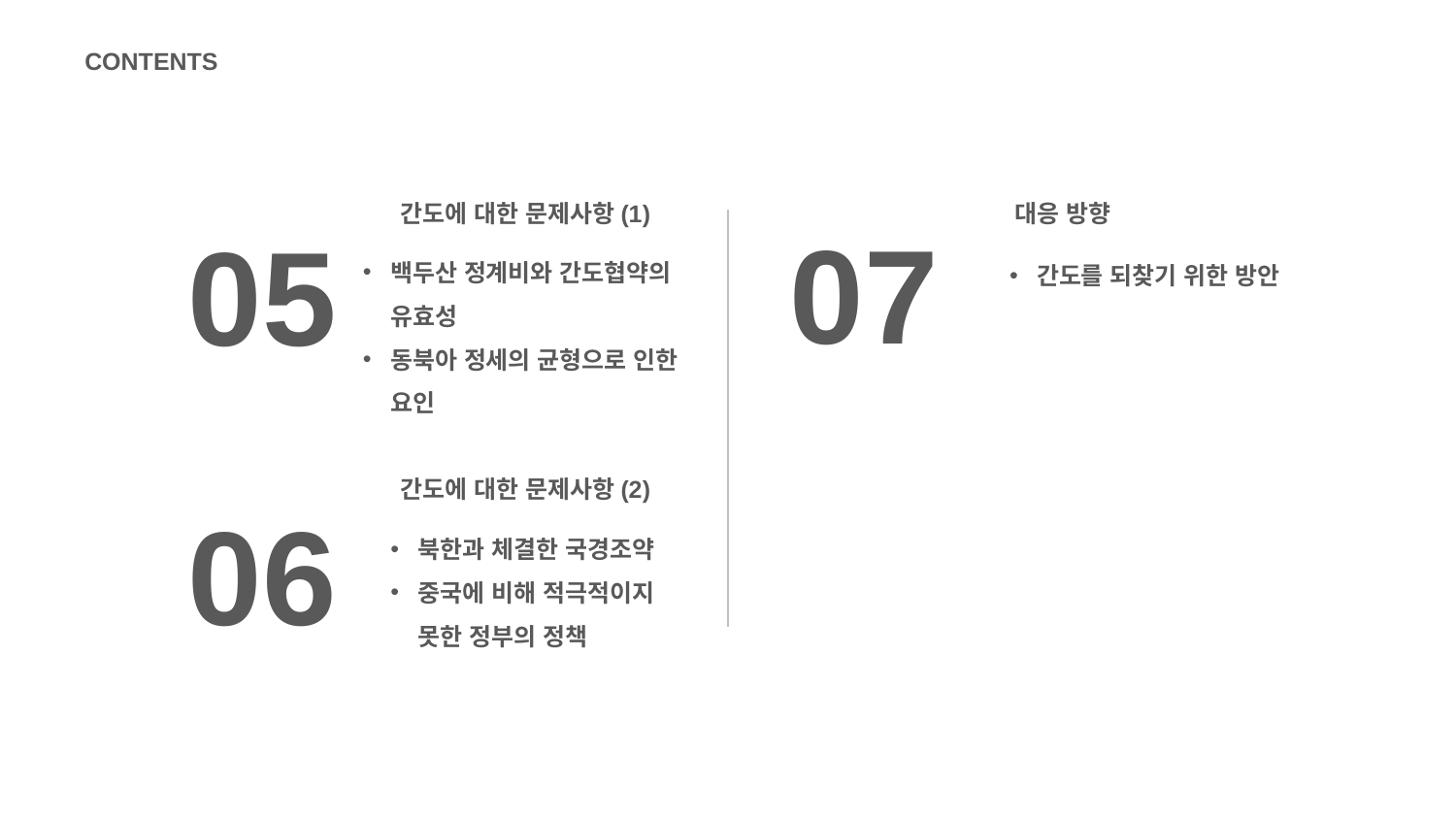

CONTENTS
간도에 대한 문제사항(1)
대응 방향
07
05
백두산 정계비와 간도협약의 유효성
동북아 정세의 균형으로 인한 요인
간도를 되찾기 위한 방안
간도에 대한 문제사항(2)
06
북한과 체결한 국경조약
중국에 비해 적극적이지 못한 정부의 정책